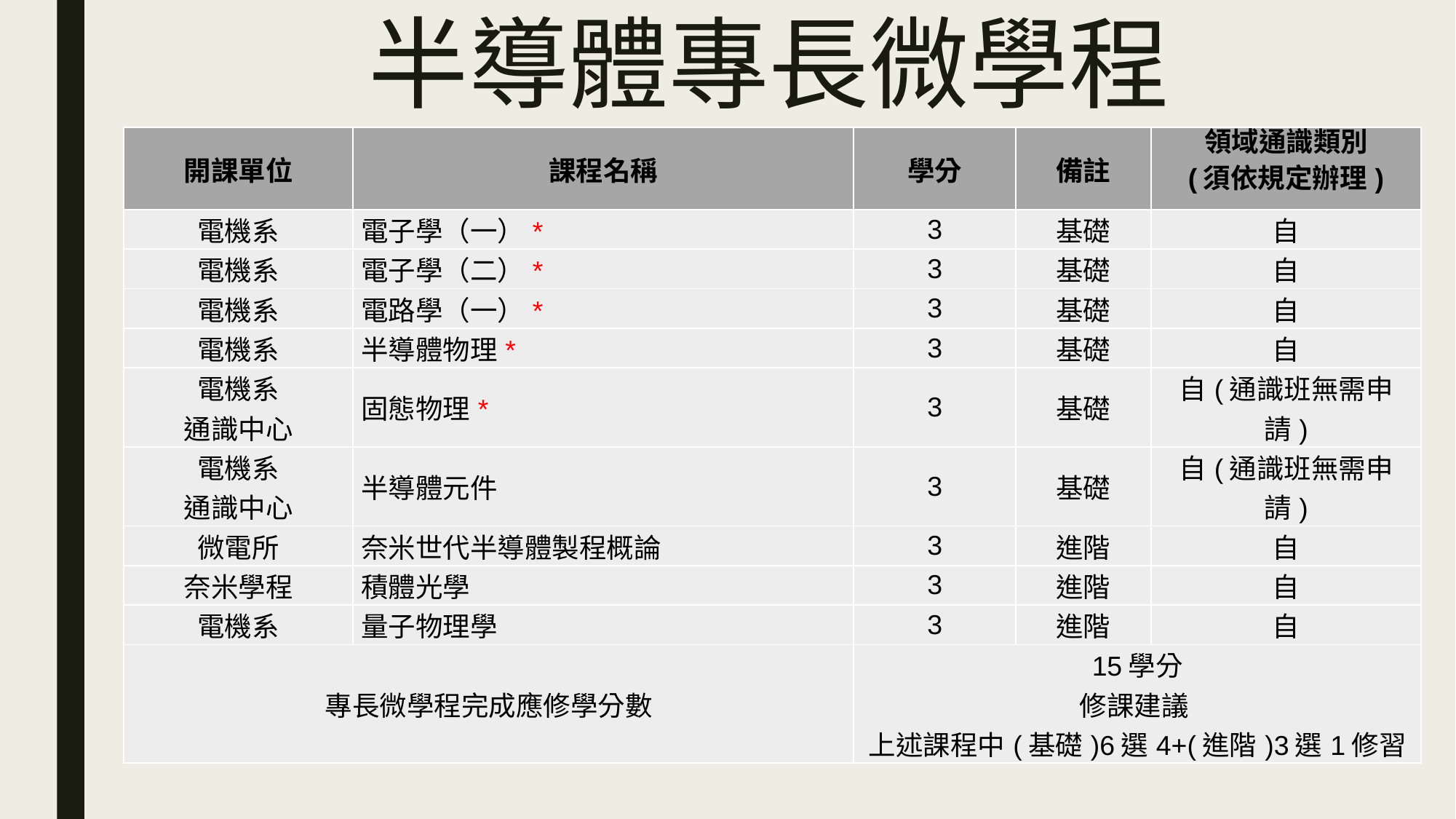

# 半導體專長微學程
| 開課單位 | 課程名稱 | 學分 | 備註 | 領域通識類別 (須依規定辦理) |
| --- | --- | --- | --- | --- |
| 電機系 | 電子學（一）\* | 3 | 基礎 | 自 |
| 電機系 | 電子學（二）\* | 3 | 基礎 | 自 |
| 電機系 | 電路學（一）\* | 3 | 基礎 | 自 |
| 電機系 | 半導體物理\* | 3 | 基礎 | 自 |
| 電機系 通識中心 | 固態物理\* | 3 | 基礎 | 自(通識班無需申請) |
| 電機系 通識中心 | 半導體元件 | 3 | 基礎 | 自(通識班無需申請) |
| 微電所 | 奈米世代半導體製程概論 | 3 | 進階 | 自 |
| 奈米學程 | 積體光學 | 3 | 進階 | 自 |
| 電機系 | 量子物理學 | 3 | 進階 | 自 |
| 專長微學程完成應修學分數 |  | 15學分 修課建議 上述課程中(基礎)6選4+(進階)3選1修習 |  |  |